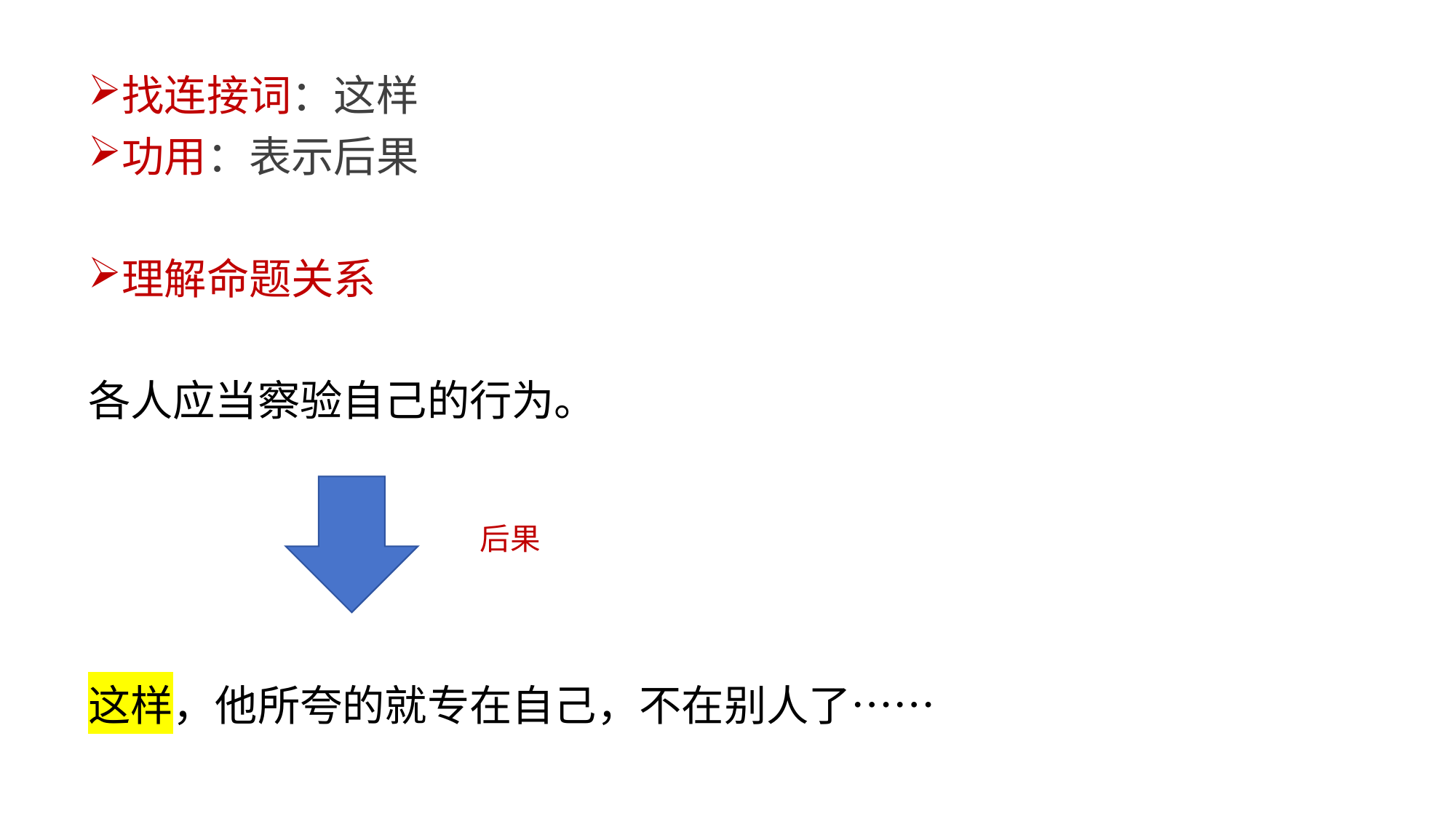

找连接词：这样
功用：表示后果

理解命题关系

各人应当察验自己的行为。

这样，他所夸的就专在自己，不在别人了……

后果